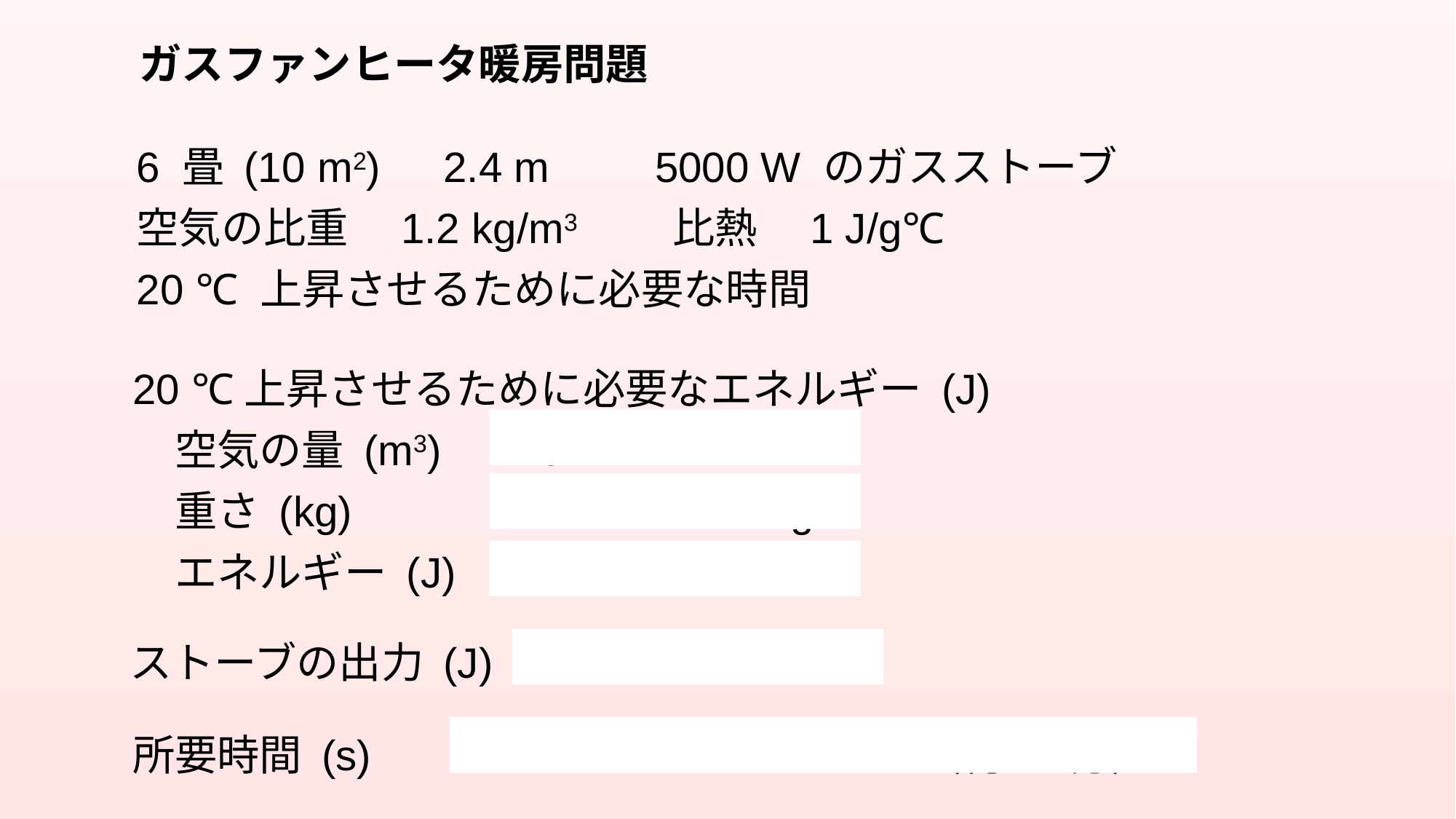

ガスファンヒータ暖房問題
6 畳 (10 m2)　2.4 m　　5000 W のガスストーブ
空気の比重　1.2 kg/m3　　比熱　1 J/g℃
20 ℃ 上昇させるために必要な時間
20 ℃上昇させるために必要なエネルギー (J)
　空気の量 (m3) 　10 × 2.4 = 24 m3
　重さ (kg) 　　　24 × 1.2 ≒29 kg
　エネルギー (J)　29 × 20 = 580 kJ

ストーブの出力 (J)　5 kJ/s

所要時間 (s)　　580 kJ ÷ 5 kJ/s = 116 s（約 2 分）